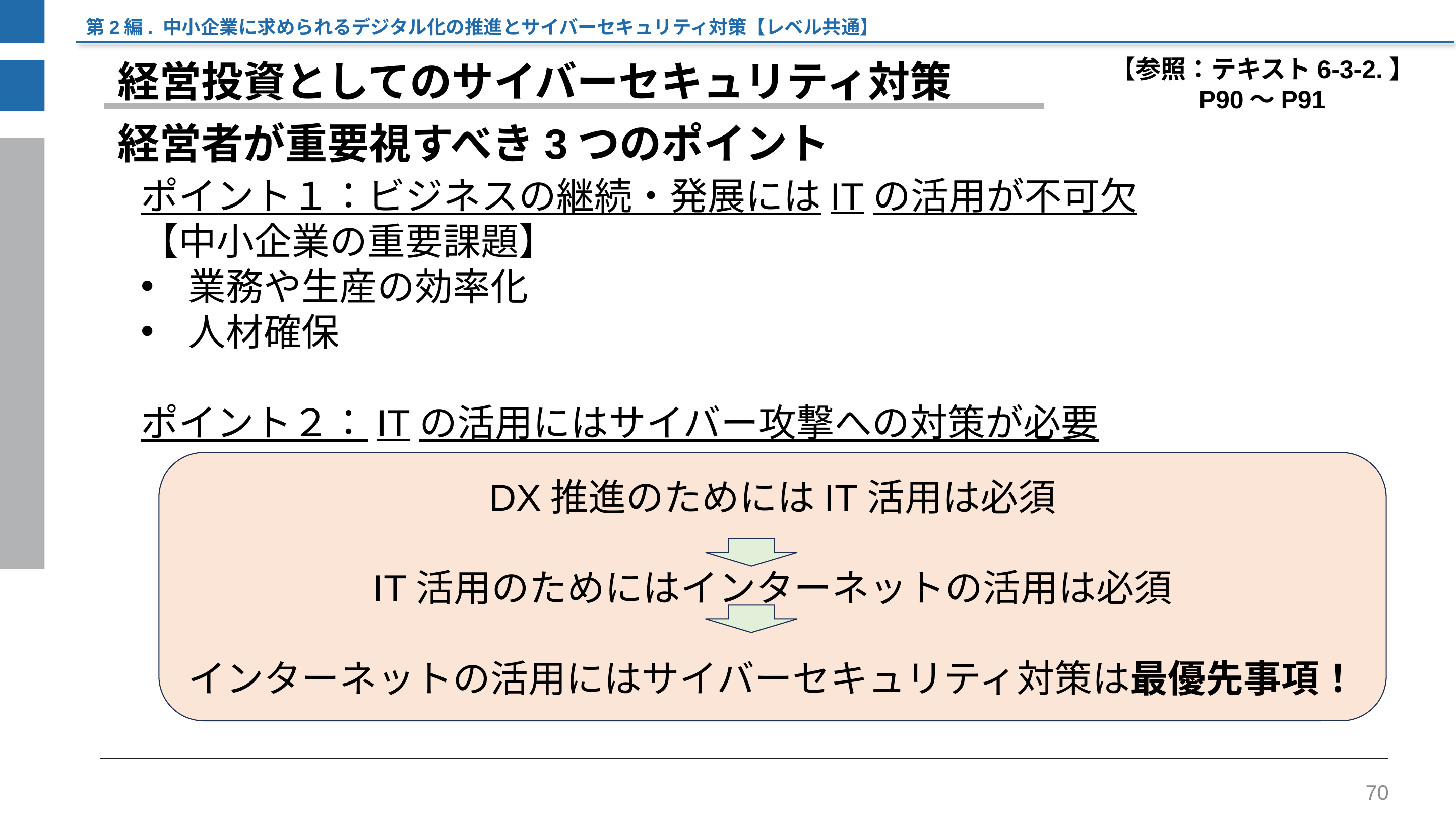

第2編. 中小企業に求められるデジタル化の推進とサイバーセキュリティ対策【レベル共通】
【参照：テキスト6-3-2.】
P90～P91
経営投資としてのサイバーセキュリティ対策
経営者が重要視すべき3つのポイント
ポイント１：ビジネスの継続・発展にはITの活用が不可欠
【中小企業の重要課題】
業務や生産の効率化
人材確保

ポイント２：ITの活用にはサイバー攻撃への対策が必要

DX推進のためにはIT活用は必須

IT活用のためにはインターネットの活用は必須

インターネットの活用にはサイバーセキュリティ対策は最優先事項！

70